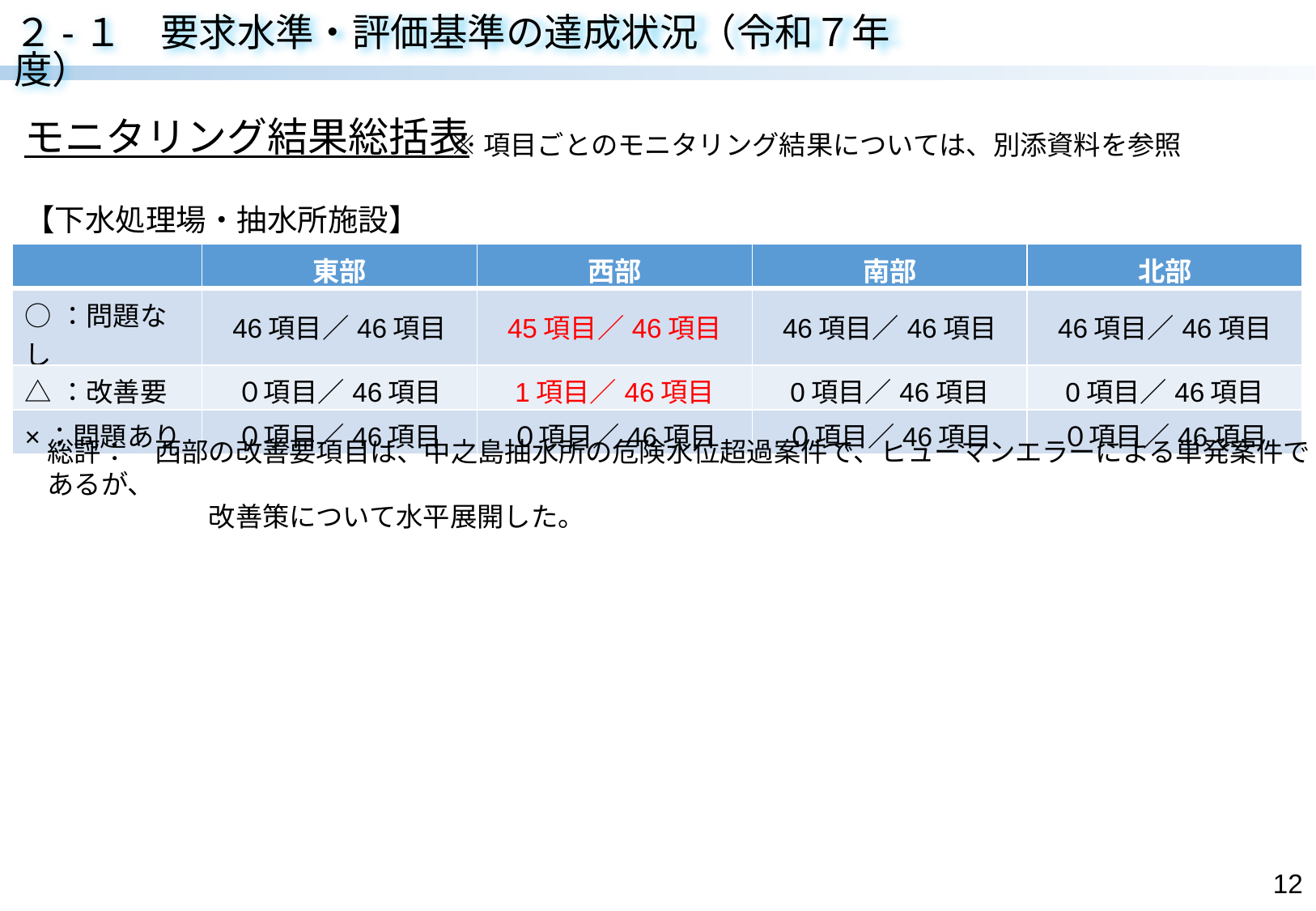

２-１　要求水準・評価基準の達成状況（令和７年度）
モニタリング結果総括表
※項目ごとのモニタリング結果については、別添資料を参照
【下水処理場・抽水所施設】
|  | 東部 | 西部 | 南部 | 北部 |
| --- | --- | --- | --- | --- |
| ○：問題なし | 46項目／46項目 | 45項目／46項目 | 46項目／46項目 | 46項目／46項目 |
| △：改善要 | ０項目／46項目 | 1項目／46項目 | 0項目／46項目 | 0項目／46項目 |
| ×：問題あり | ０項目／46項目 | ０項目／46項目 | ０項目／46項目 | ０項目／46項目 |
総評：　西部の改善要項目は、中之島抽水所の危険水位超過案件で、ヒューマンエラーによる単発案件であるが、
　　　　　　改善策について水平展開した。
12